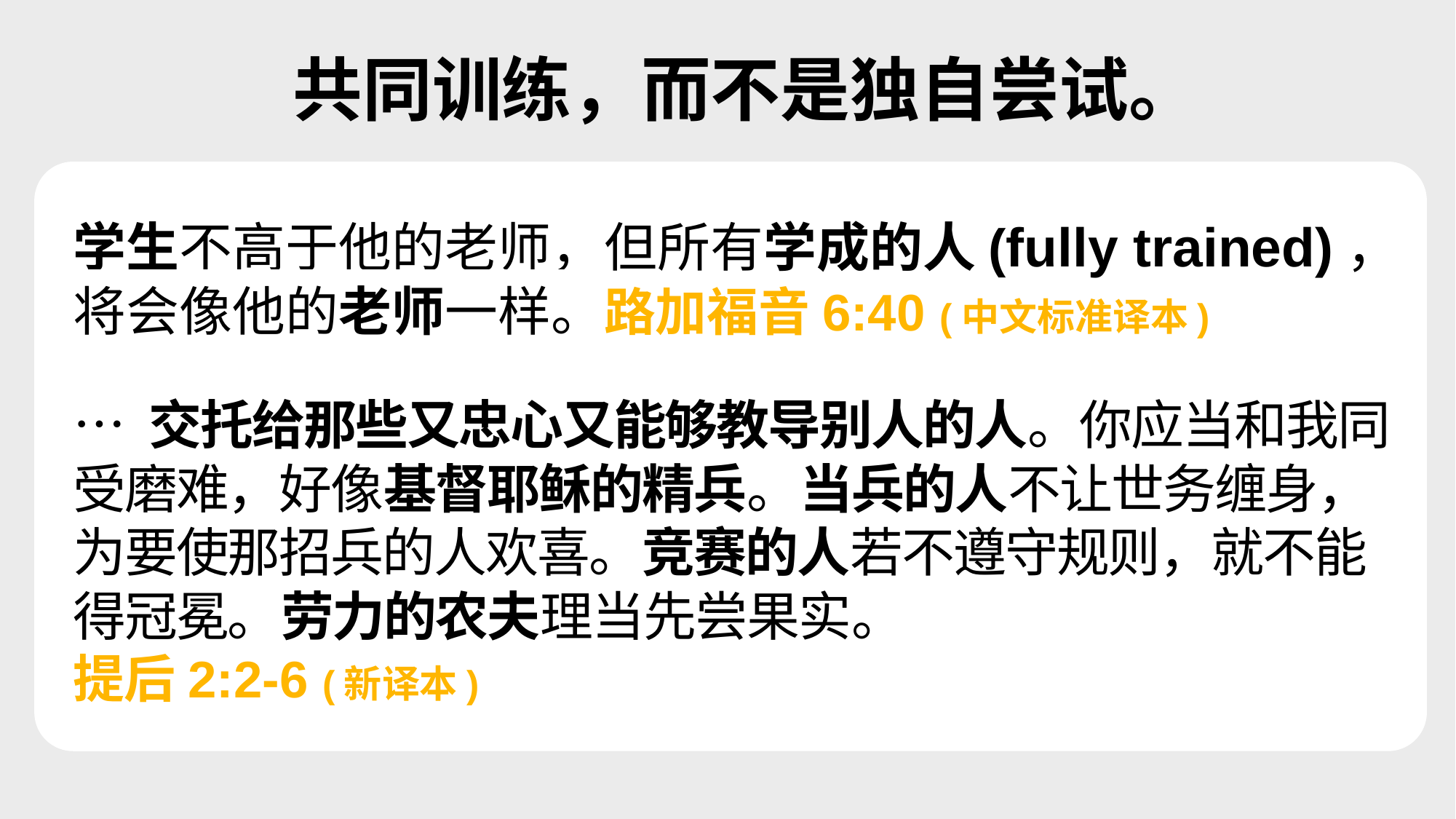

共同训练，而不是独自尝试。

学生不高于他的老师，但所有学成的人(fully trained)，将会像他的老师一样。路加福音6:40 (中文标准译本)
… 交托给那些又忠心又能够教导别人的人。你应当和我同受磨难，好像基督耶稣的精兵。当兵的人不让世务缠身，为要使那招兵的人欢喜。竞赛的人若不遵守规则，就不能得冠冕。劳力的农夫理当先尝果实。
提后2:2-6 (新译本)